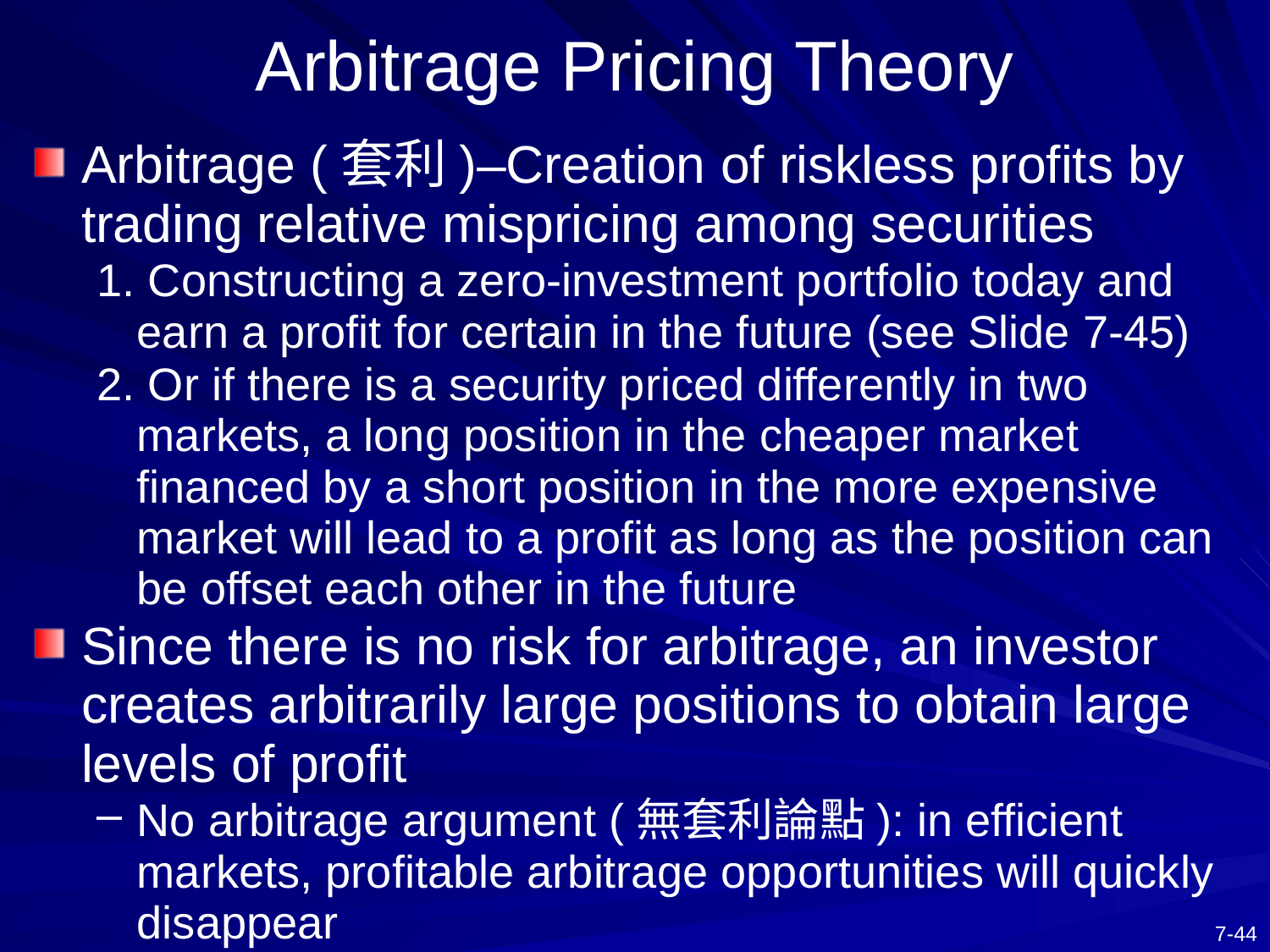

# Arbitrage Pricing Theory
Arbitrage (套利)–Creation of riskless profits by trading relative mispricing among securities
1. Constructing a zero-investment portfolio today and earn a profit for certain in the future (see Slide 7-45)
2. Or if there is a security priced differently in two markets, a long position in the cheaper market financed by a short position in the more expensive market will lead to a profit as long as the position can be offset each other in the future
Since there is no risk for arbitrage, an investor creates arbitrarily large positions to obtain large levels of profit
No arbitrage argument (無套利論點): in efficient markets, profitable arbitrage opportunities will quickly disappear